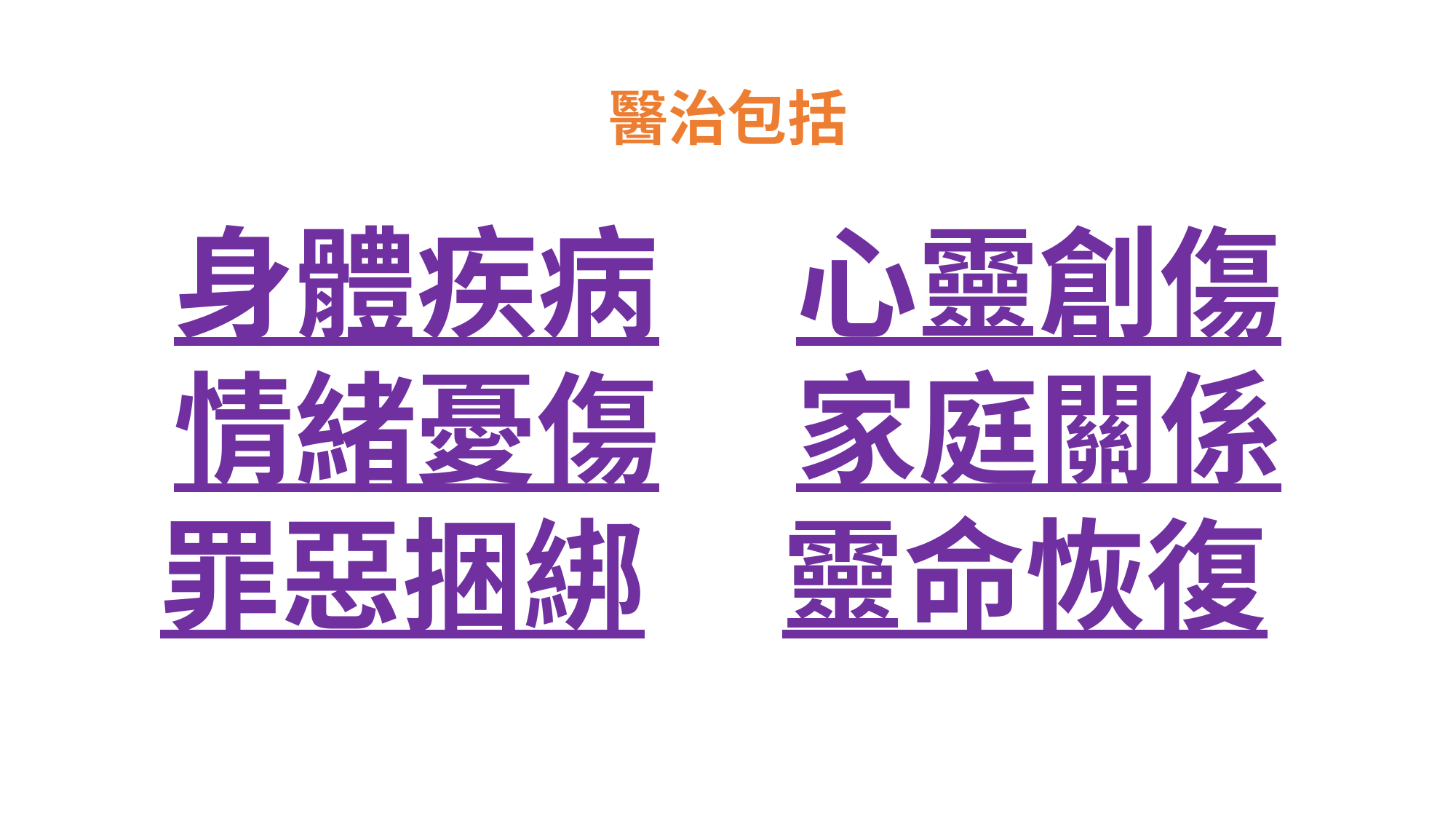

# 醫治包括
身體疾病     心靈創傷
情緒憂傷     家庭關係
罪惡捆綁     靈命恢復